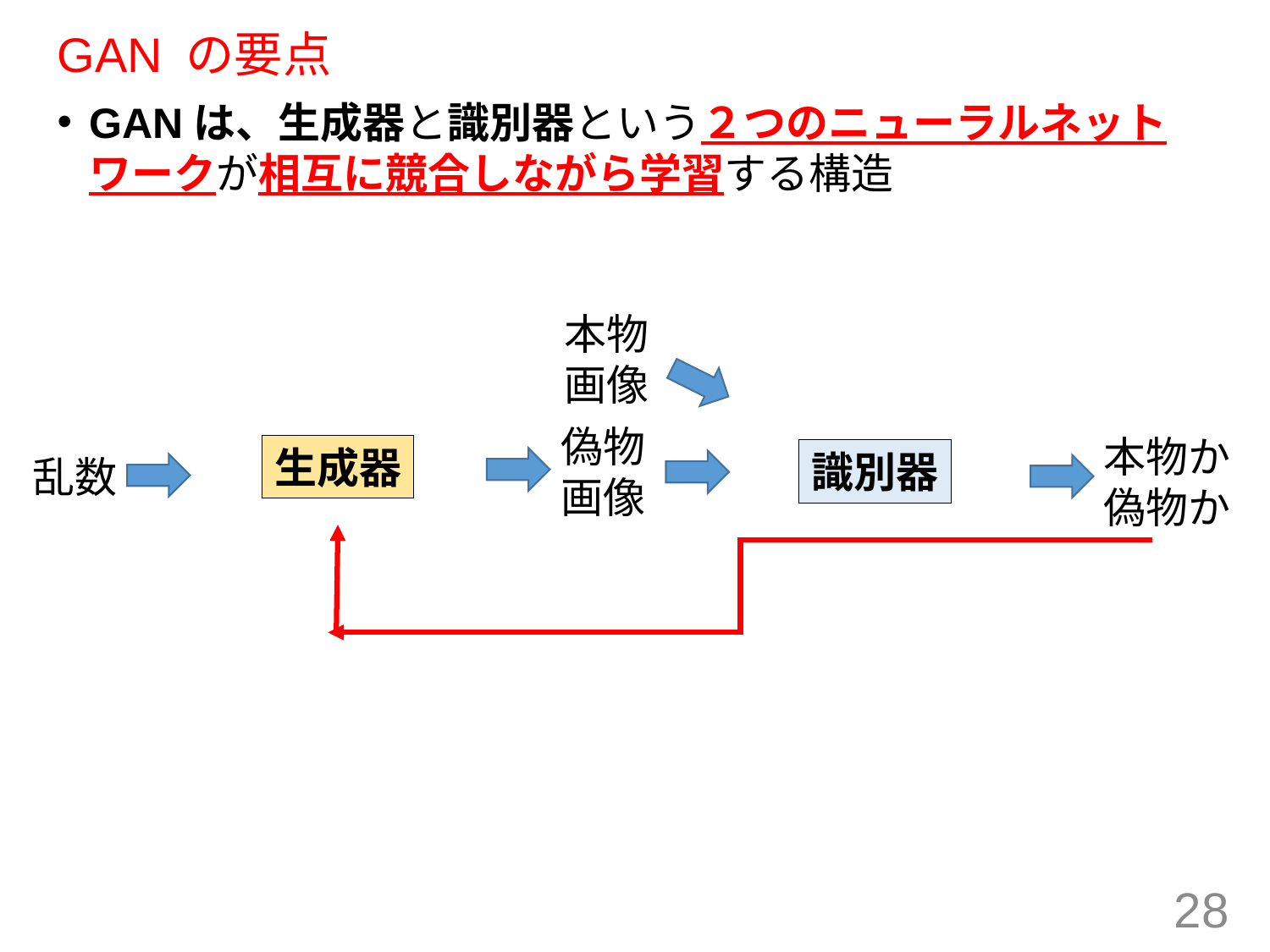

# GAN の要点
GANは、生成器と識別器という２つのニューラルネットワークが相互に競合しながら学習する構造

本物画像

偽物画像
本物か
偽物か
生成器
識別器
乱数

28